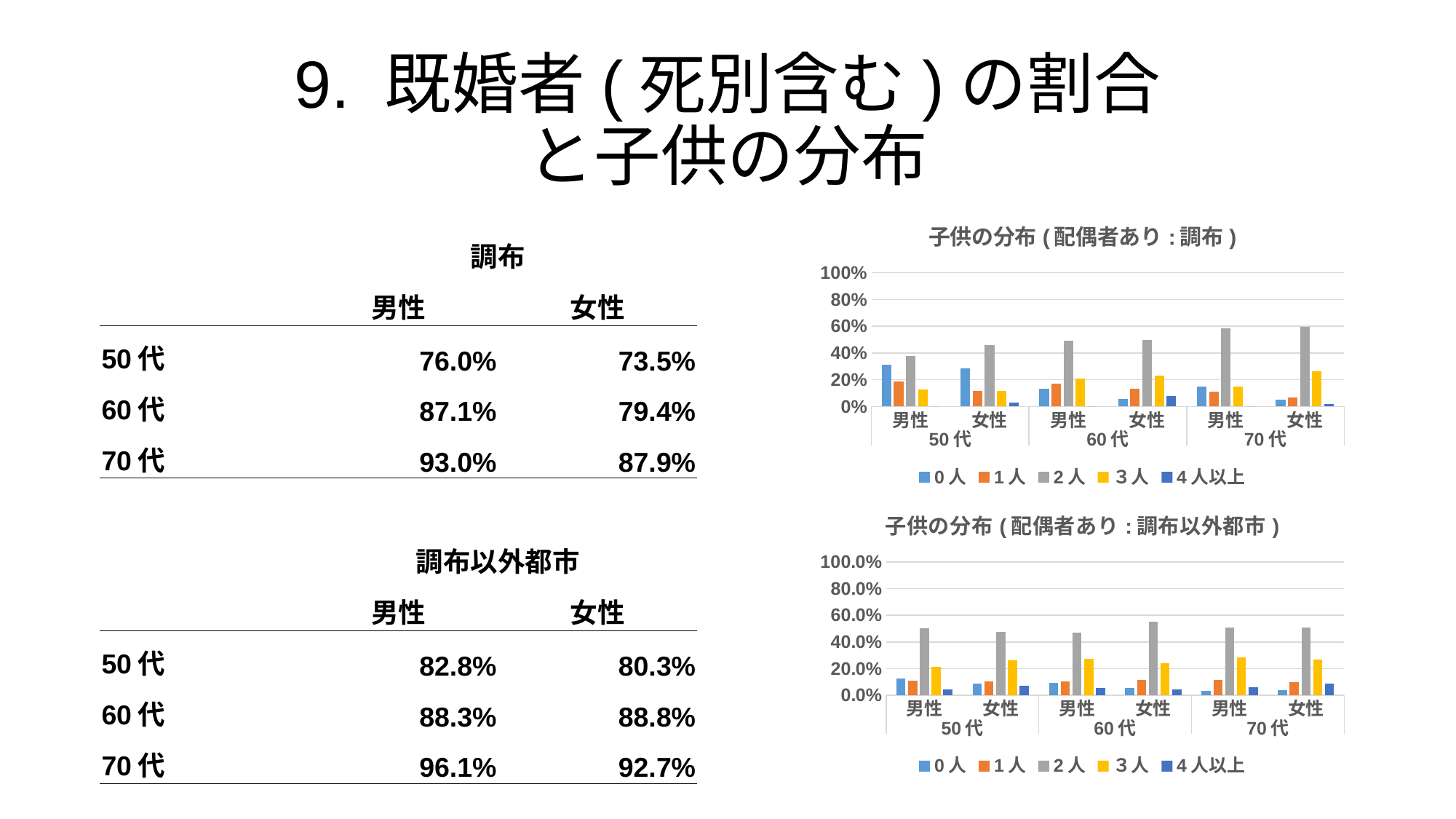

# 9. 既婚者(死別含む)の割合 と子供の分布

### Chart: 子供の分布(配偶者あり:調布)

| Category | 0人 | 1人 | 2人 | ３人 | 4人以上 |
|---|---|---|---|---|---|
| 男性 | 0.3125 | 0.1875 | 0.375 | 0.125 | 0.0 |
| 女性 | 0.285714285714286 | 0.114285714285714 | 0.457142857142857 | 0.114285714285714 | 0.0285714285714286 |
| 男性 | 0.132075471698113 | 0.169811320754717 | 0.490566037735849 | 0.207547169811321 | 0.0 |
| 女性 | 0.0576923076923077 | 0.134615384615385 | 0.5 | 0.230769230769231 | 0.0769230769230769 |
| 男性 | 0.150943396226415 | 0.113207547169811 | 0.584905660377358 | 0.150943396226415 | 0.0 |
| 女性 | 0.0526315789473684 | 0.0701754385964912 | 0.596491228070175 | 0.263157894736842 | 0.0175438596491228 |
|  | 調布 |  |
| --- | --- | --- |
|  | 男性 | 女性 |
| 50代 | 76.0% | 73.5% |
| 60代 | 87.1% | 79.4% |
| 70代 | 93.0% | 87.9% |
|  |  |  |
|  | 調布以外都市 |  |
|  | 男性 | 女性 |
| 50代 | 82.8% | 80.3% |
| 60代 | 88.3% | 88.8% |
| 70代 | 96.1% | 92.7% |

### Chart: 子供の分布(配偶者あり:調布以外都市)

| Category | 0人 | 1人 | 2人 | ３人 | 4人以上 |
|---|---|---|---|---|---|
| 男性 | 0.127753303964758 | 0.110132158590308 | 0.502202643171806 | 0.215859030837004 | 0.0440528634361233 |
| 女性 | 0.0884615384615384 | 0.103846153846154 | 0.473076923076923 | 0.261538461538462 | 0.0730769230769231 |
| 男性 | 0.0932982917214192 | 0.105124835742444 | 0.470433639947438 | 0.274638633377135 | 0.0565045992115637 |
| 女性 | 0.0546448087431694 | 0.114754098360656 | 0.549180327868853 | 0.239071038251366 | 0.0423497267759563 |
| 男性 | 0.0336134453781513 | 0.11344537815126 | 0.508403361344538 | 0.282913165266106 | 0.061624649859944 |
| 女性 | 0.0402777777777778 | 0.0986111111111111 | 0.505555555555556 | 0.266666666666667 | 0.0888888888888889 |